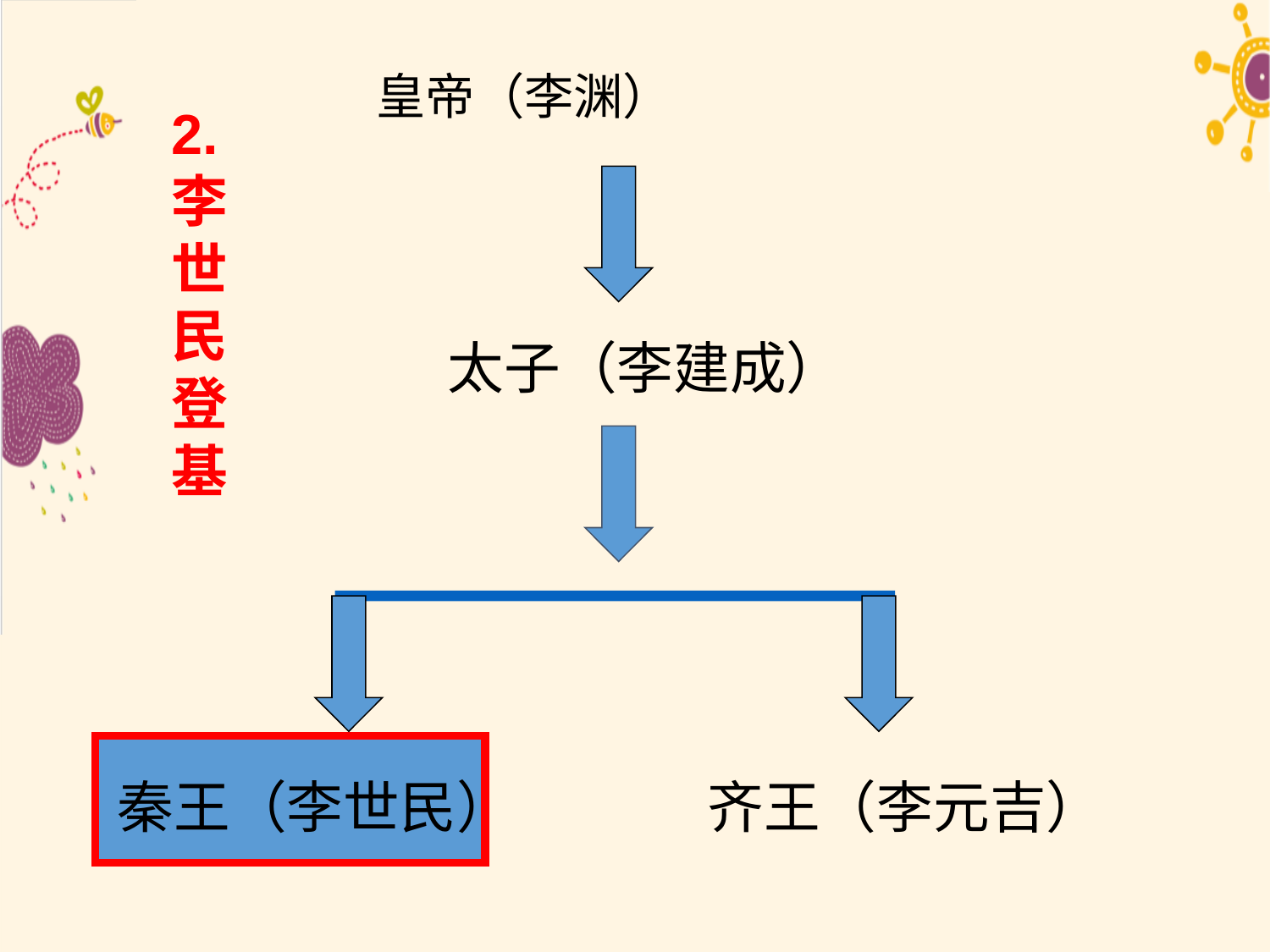

皇帝（李渊）
2.
李
世
民
登
基

太子（李建成）

秦王（李世民）
齐王（李元吉）